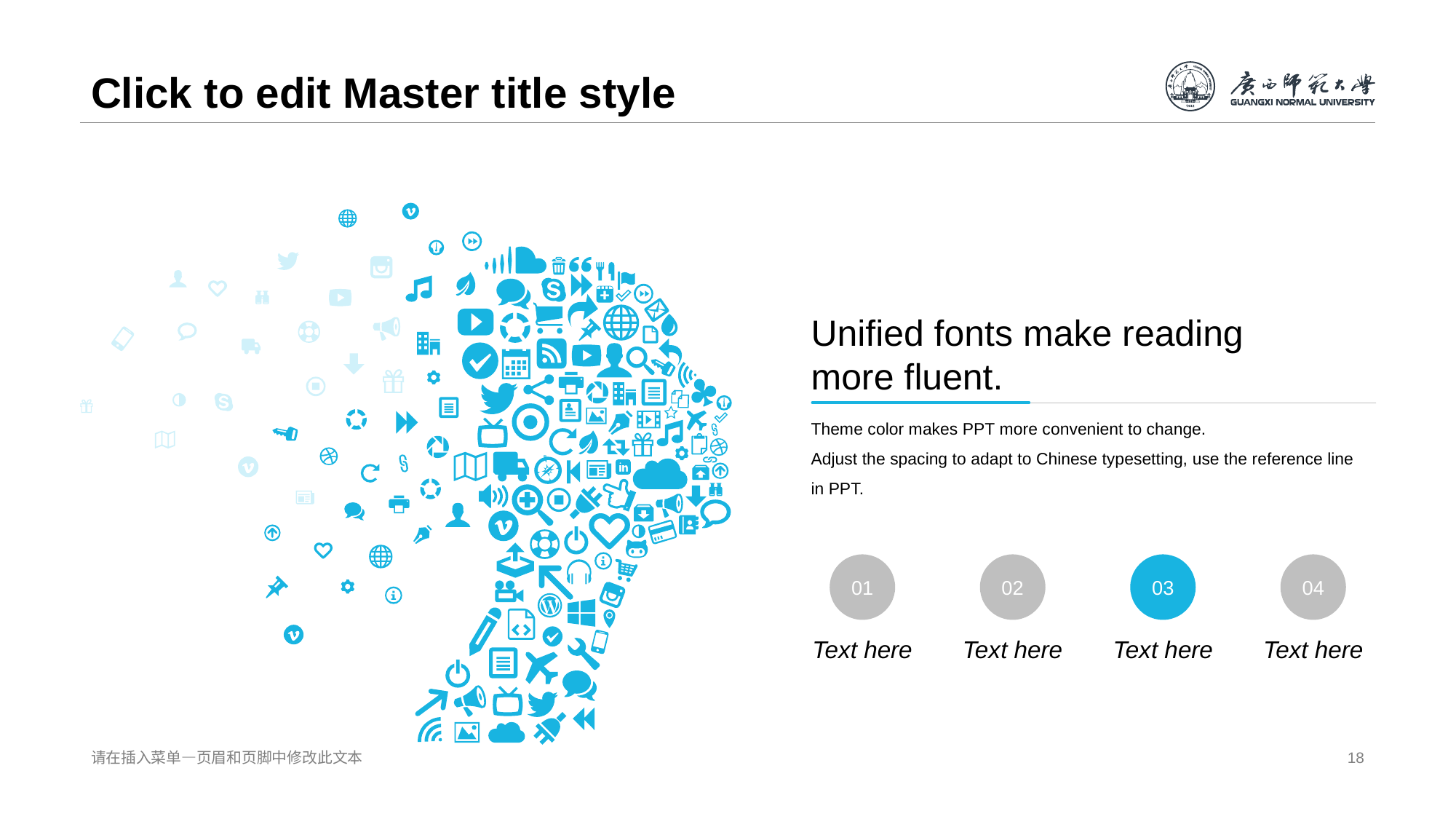

# Click to edit Master title style

Unified fonts make reading
more fluent.
Theme color makes PPT more convenient to change.
Adjust the spacing to adapt to Chinese typesetting, use the reference line in PPT.
01
02
03
04
Text here
Text here
Text here
Text here
请在插入菜单—页眉和页脚中修改此文本
18